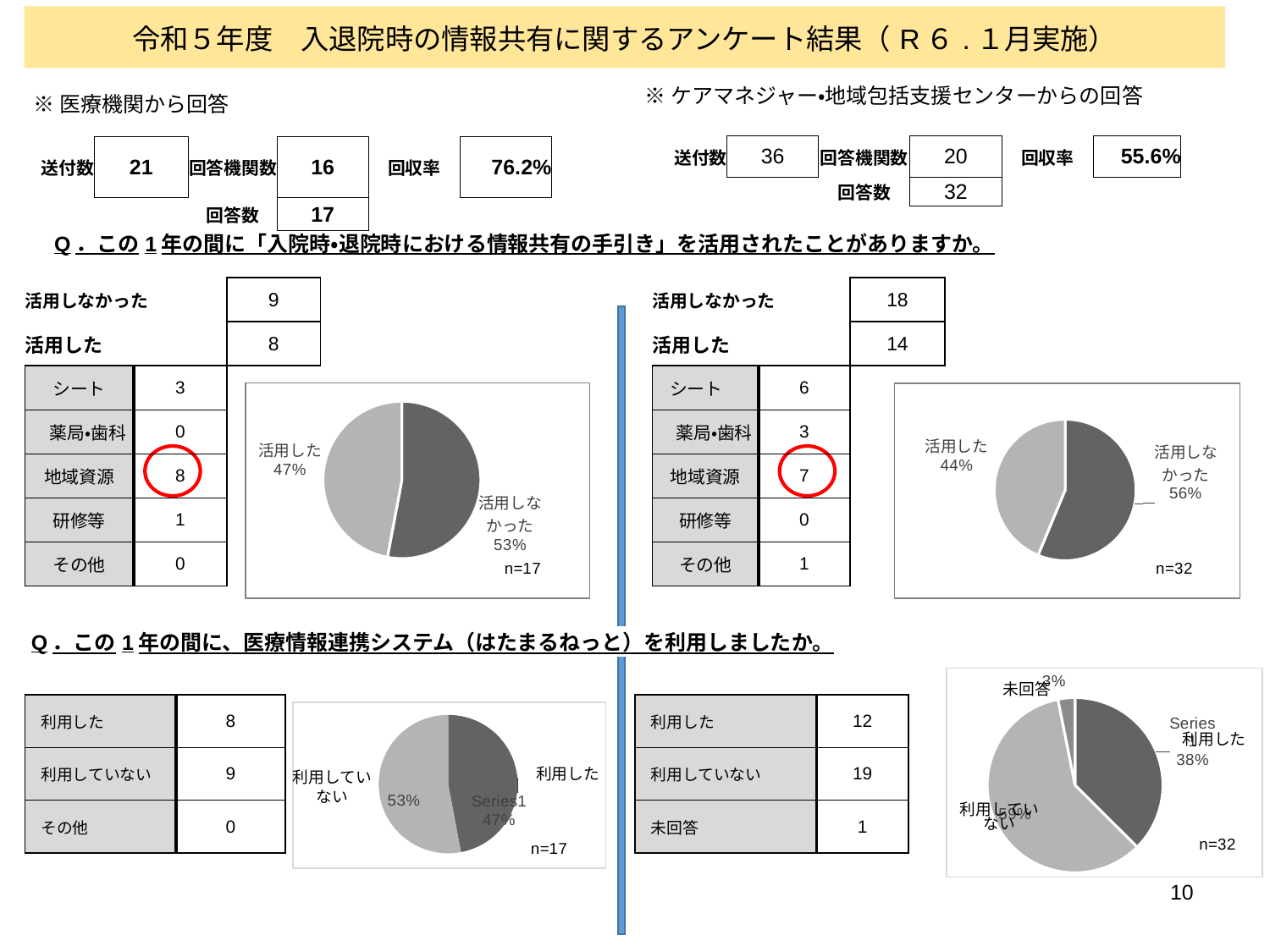

# 令和５年度　入退院時の情報共有に関するアンケート結果（R６.１月実施）
修正中
※ケアマネジャー・地域包括支援センターからの回答
※医療機関から回答
|  |  |  |  | 送付数 | 36 | 回答機関数 | 20 | 回収率 | 55.6% |
| --- | --- | --- | --- | --- | --- | --- | --- | --- | --- |
|  |  |  |  |  |  | 回答数 | 32 |  |  |
| ※医療機関から回答 |  |  |  | 送付数 | 21 | 回答機関数 | 16 | 回収率 | 76.2% |
| --- | --- | --- | --- | --- | --- | --- | --- | --- | --- |
|  |  |  |  |  |  | 回答数 | 17 |  |  |
| Q．この1年の間に「入院時・退院時における情報共有の手引き」を活用されたことがありますか。 |
| --- |
| 活用しなかった |  | 9 |
| --- | --- | --- |
| 活用した |  | 8 |
| シート | 3 |  |
| 薬局・歯科 | 0 |  |
| 地域資源 | 8 |  |
| 研修等 | 1 |  |
| その他 | 0 |  |
| 活用しなかった |  | 18 |
| --- | --- | --- |
| 活用した |  | 14 |
| シート | 6 |  |
| 薬局・歯科 | 3 |  |
| 地域資源 | 7 |  |
| 研修等 | 0 |  |
| その他 | 1 |  |

### Chart

| Category |  |
|---|---|
| 活用しなかった | 9.0 |
| 活用した | 8.0 |

### Chart

| Category |  |
|---|---|
| 活用しなかった | 18.0 |
| 活用した | 14.0 |

| Q．この1年の間に、医療情報連携システム（はたまるねっと）を利用しましたか。 |
| --- |

### Chart

| Category |  |
|---|---|
|  | 12.0 |
|  | 19.0 |
|  | 1.0 |
未回答
| 利用した |  | 8 |
| --- | --- | --- |
| 利用していない |  | 9 |
| その他 |  | 0 |
| 利用した |  | 12 |
| --- | --- | --- |
| 利用していない |  | 19 |
| 未回答 |  | 1 |

### Chart

| Category |  |
|---|---|
|  | 8.0 |
|  | 9.0 |
|  | 0.0 |
利用した
利用していない
10